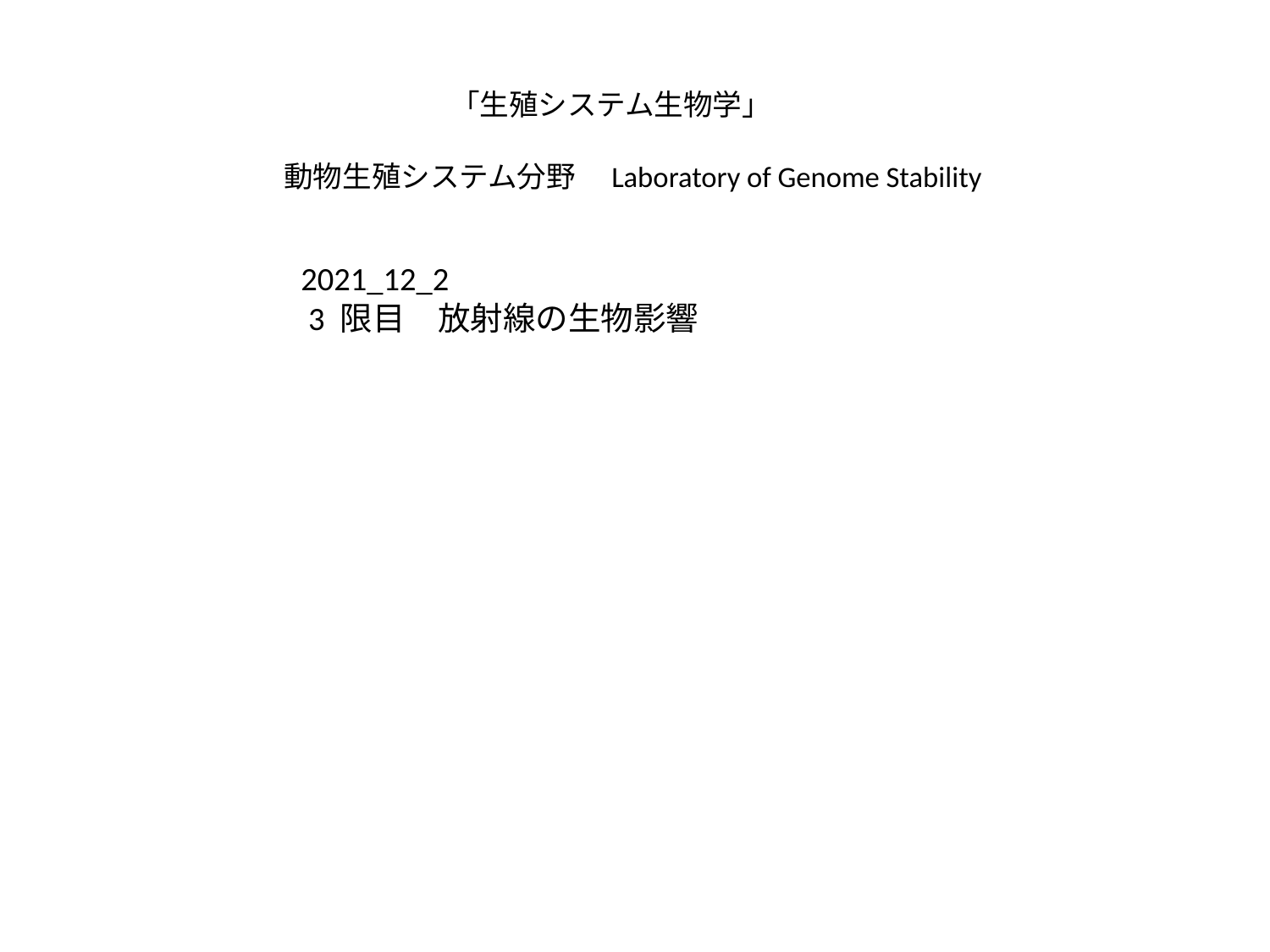

「生殖システム生物学」
動物生殖システム分野　Laboratory of Genome Stability
2021_12_2
 3 限目　放射線の生物影響